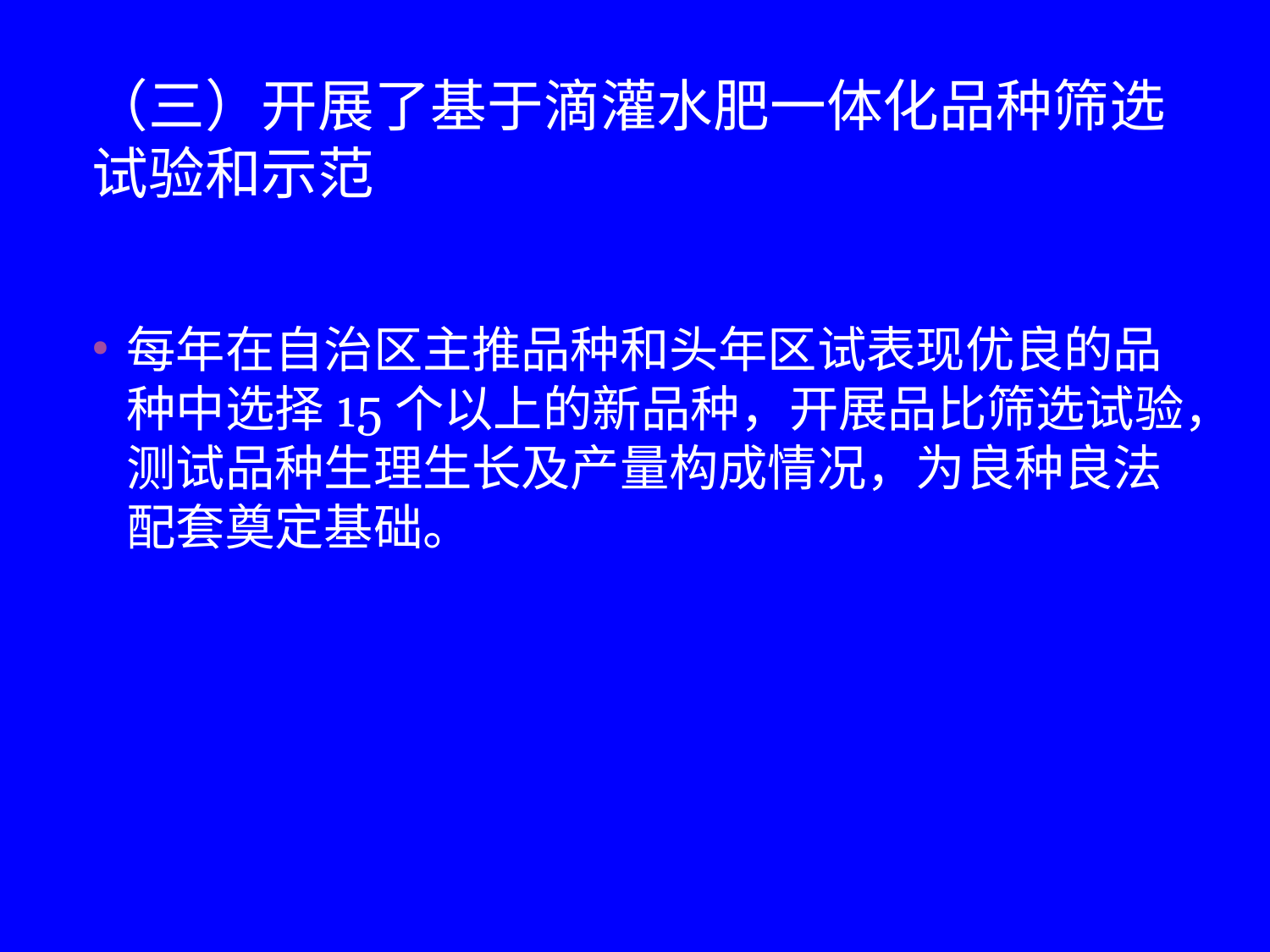

# （三）开展了基于滴灌水肥一体化品种筛选试验和示范
每年在自治区主推品种和头年区试表现优良的品种中选择15个以上的新品种，开展品比筛选试验，测试品种生理生长及产量构成情况，为良种良法配套奠定基础。